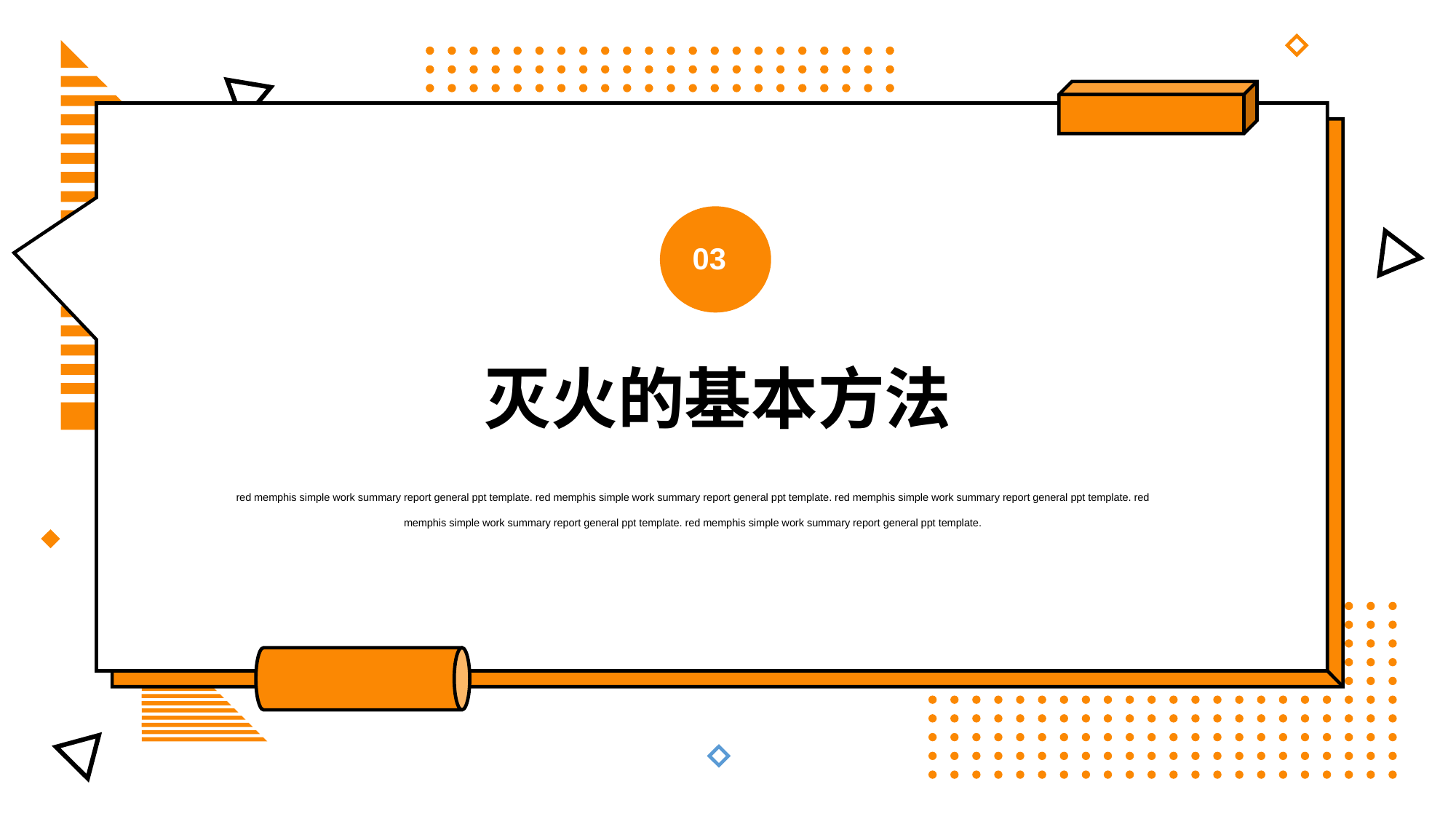

03
灭火的基本方法
red memphis simple work summary report general ppt template. red memphis simple work summary report general ppt template. red memphis simple work summary report general ppt template. red memphis simple work summary report general ppt template. red memphis simple work summary report general ppt template.